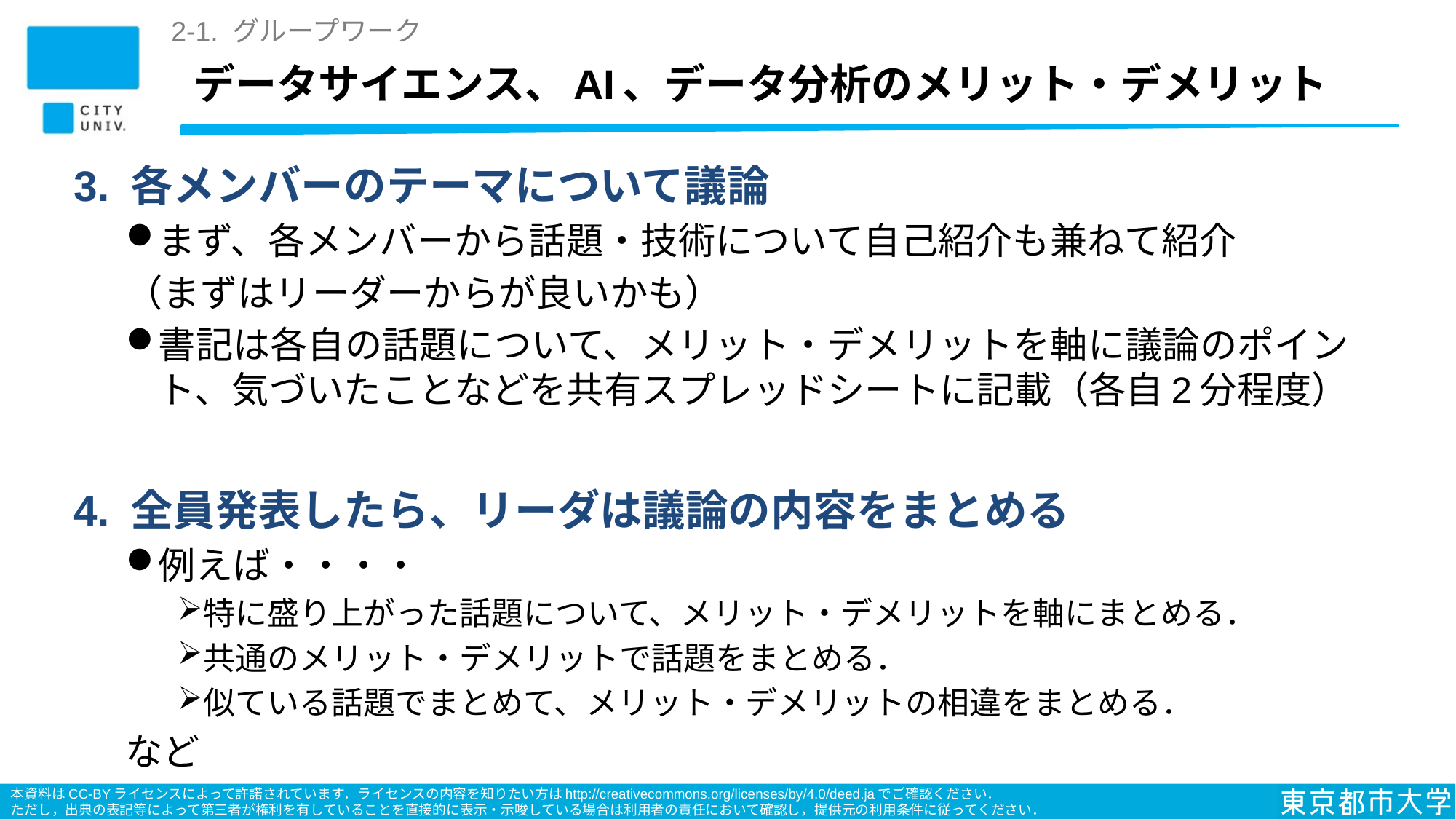

2-1. グループワーク
# データサイエンス、AI、データ分析のメリット・デメリット
3. 各メンバーのテーマについて議論
まず、各メンバーから話題・技術について自己紹介も兼ねて紹介
（まずはリーダーからが良いかも）
書記は各自の話題について、メリット・デメリットを軸に議論のポイント、気づいたことなどを共有スプレッドシートに記載（各自2分程度）

4. 全員発表したら、リーダは議論の内容をまとめる
例えば・・・・
特に盛り上がった話題について、メリット・デメリットを軸にまとめる．
共通のメリット・デメリットで話題をまとめる．
似ている話題でまとめて、メリット・デメリットの相違をまとめる．
など